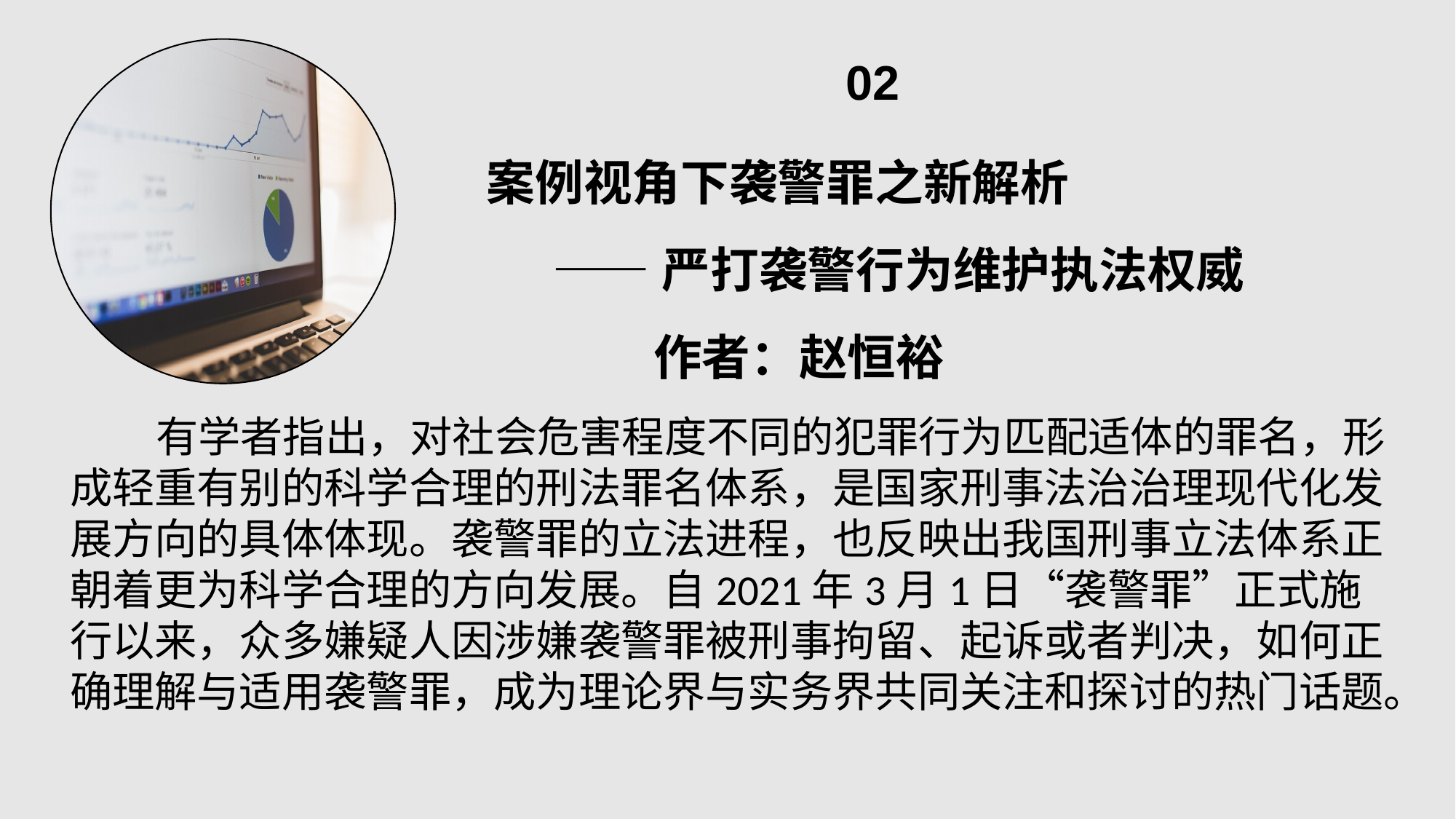

02
案例视角下袭警罪之新解析
      ——严打袭警行为维护执法权威
              作者：赵恒裕
        有学者指出，对社会危害程度不同的犯罪行为匹配适体的罪名，形成轻重有别的科学合理的刑法罪名体系，是国家刑事法治治理现代化发展方向的具体体现。袭警罪的立法进程，也反映出我国刑事立法体系正朝着更为科学合理的方向发展。自2021年3月1日“袭警罪”正式施行以来，众多嫌疑人因涉嫌袭警罪被刑事拘留、起诉或者判决，如何正确理解与适用袭警罪，成为理论界与实务界共同关注和探讨的热门话题。